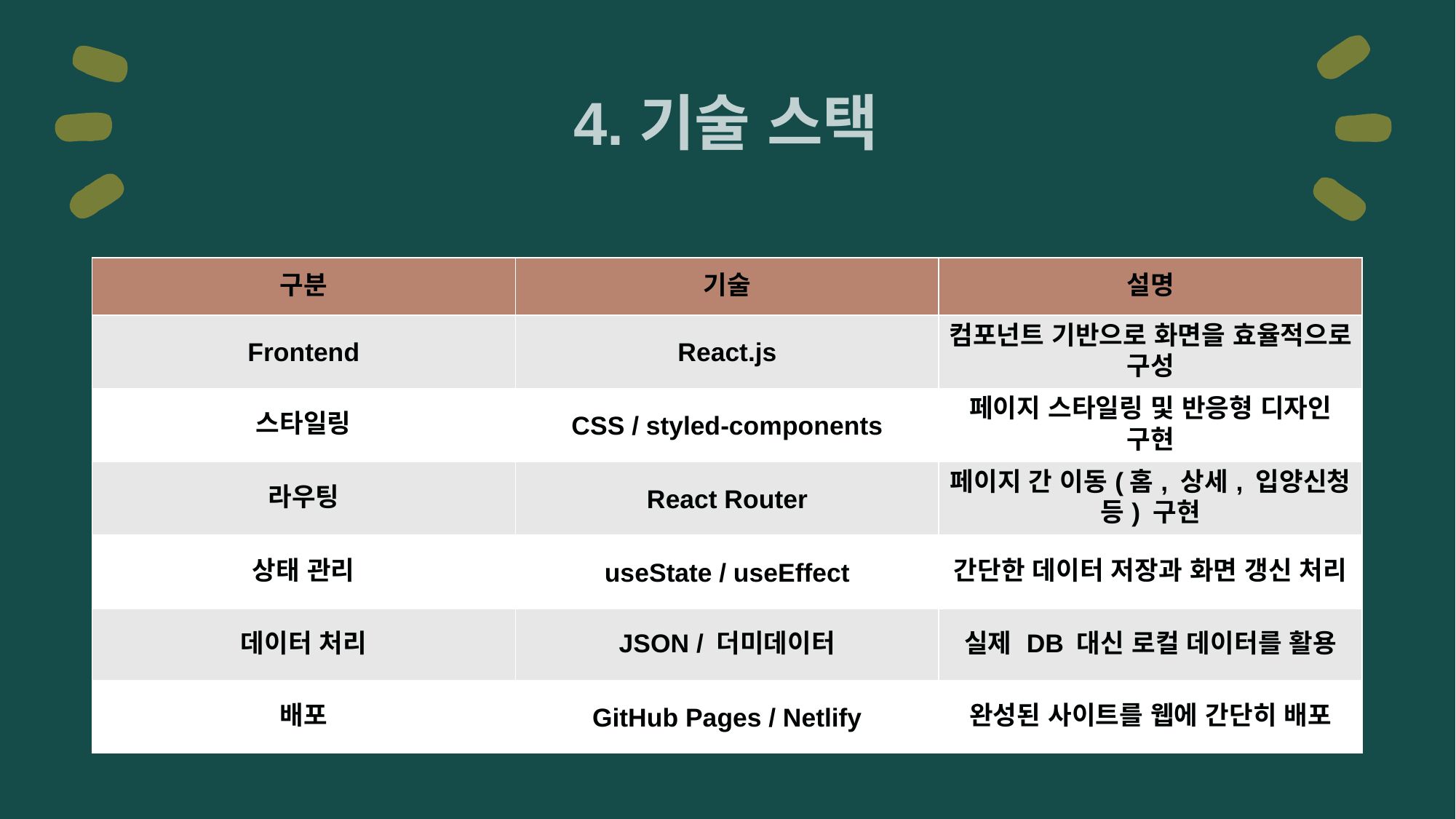

# 4.기술 스택
| 구분 | 기술 | 설명 |
| --- | --- | --- |
| Frontend | React.js | 컴포넌트 기반으로 화면을 효율적으로 구성 |
| 스타일링 | CSS / styled-components | 페이지 스타일링 및 반응형 디자인 구현 |
| 라우팅 | React Router | 페이지 간 이동(홈, 상세, 입양신청 등) 구현 |
| 상태 관리 | useState / useEffect | 간단한 데이터 저장과 화면 갱신 처리 |
| 데이터 처리 | JSON / 더미데이터 | 실제 DB 대신 로컬 데이터를 활용 |
| 배포 | GitHub Pages / Netlify | 완성된 사이트를 웹에 간단히 배포 |